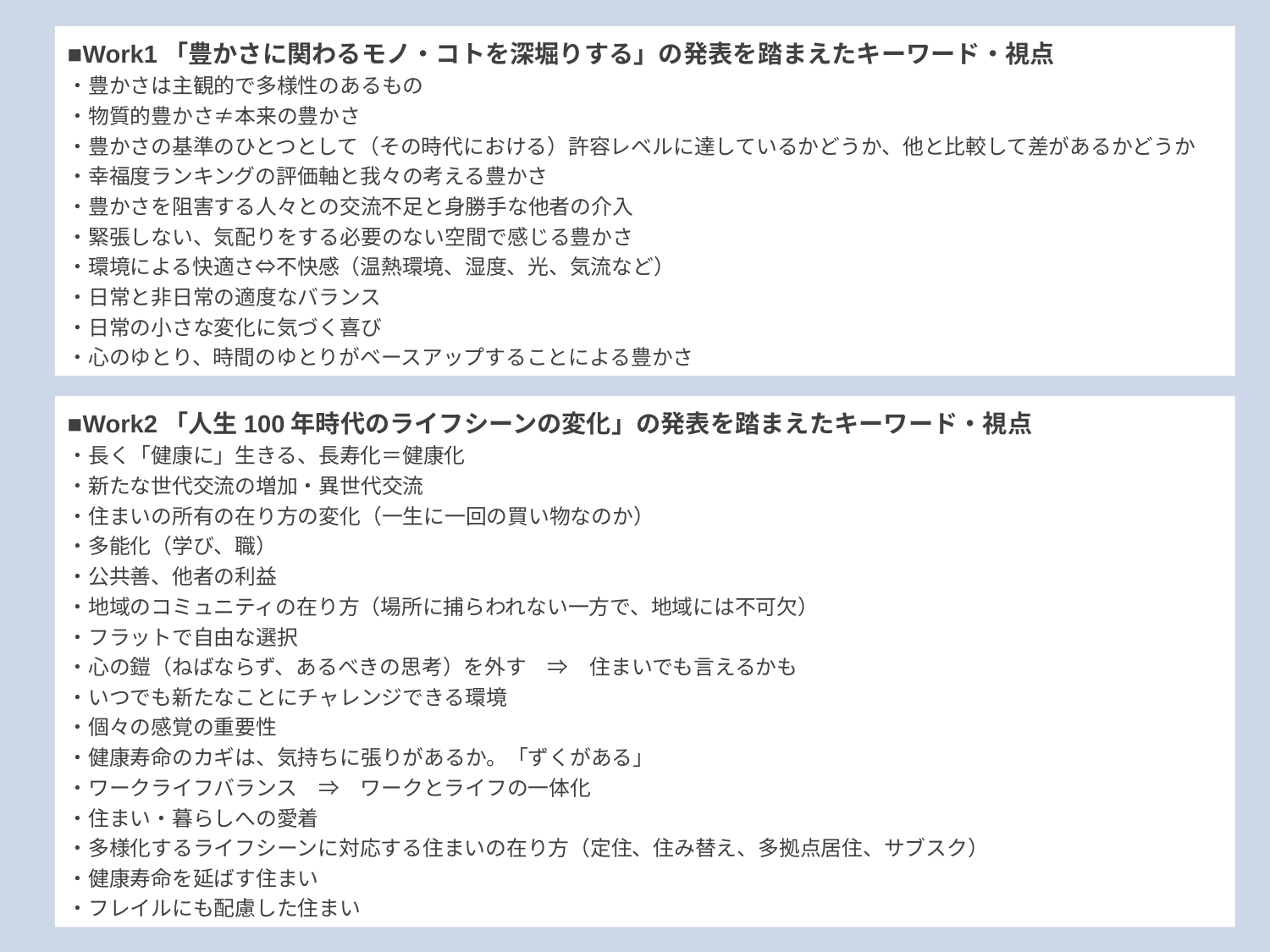

■Work1「豊かさに関わるモノ・コトを深堀りする」の発表を踏まえたキーワード・視点
・豊かさは主観的で多様性のあるもの
・物質的豊かさ≠本来の豊かさ
・豊かさの基準のひとつとして（その時代における）許容レベルに達しているかどうか、他と比較して差があるかどうか
・幸福度ランキングの評価軸と我々の考える豊かさ
・豊かさを阻害する人々との交流不足と身勝手な他者の介入
・緊張しない、気配りをする必要のない空間で感じる豊かさ
・環境による快適さ⇔不快感（温熱環境、湿度、光、気流など）
・日常と非日常の適度なバランス
・日常の小さな変化に気づく喜び
・心のゆとり、時間のゆとりがベースアップすることによる豊かさ
■Work2「人生100年時代のライフシーンの変化」の発表を踏まえたキーワード・視点
・長く「健康に」生きる、長寿化＝健康化
・新たな世代交流の増加・異世代交流
・住まいの所有の在り方の変化（一生に一回の買い物なのか）
・多能化（学び、職）
・公共善、他者の利益
・地域のコミュニティの在り方（場所に捕らわれない一方で、地域には不可欠）
・フラットで自由な選択
・心の鎧（ねばならず、あるべきの思考）を外す　⇒　住まいでも言えるかも
・いつでも新たなことにチャレンジできる環境
・個々の感覚の重要性
・健康寿命のカギは、気持ちに張りがあるか。「ずくがある」
・ワークライフバランス　⇒　ワークとライフの一体化
・住まい・暮らしへの愛着
・多様化するライフシーンに対応する住まいの在り方（定住、住み替え、多拠点居住、サブスク）
・健康寿命を延ばす住まい
・フレイルにも配慮した住まい
1